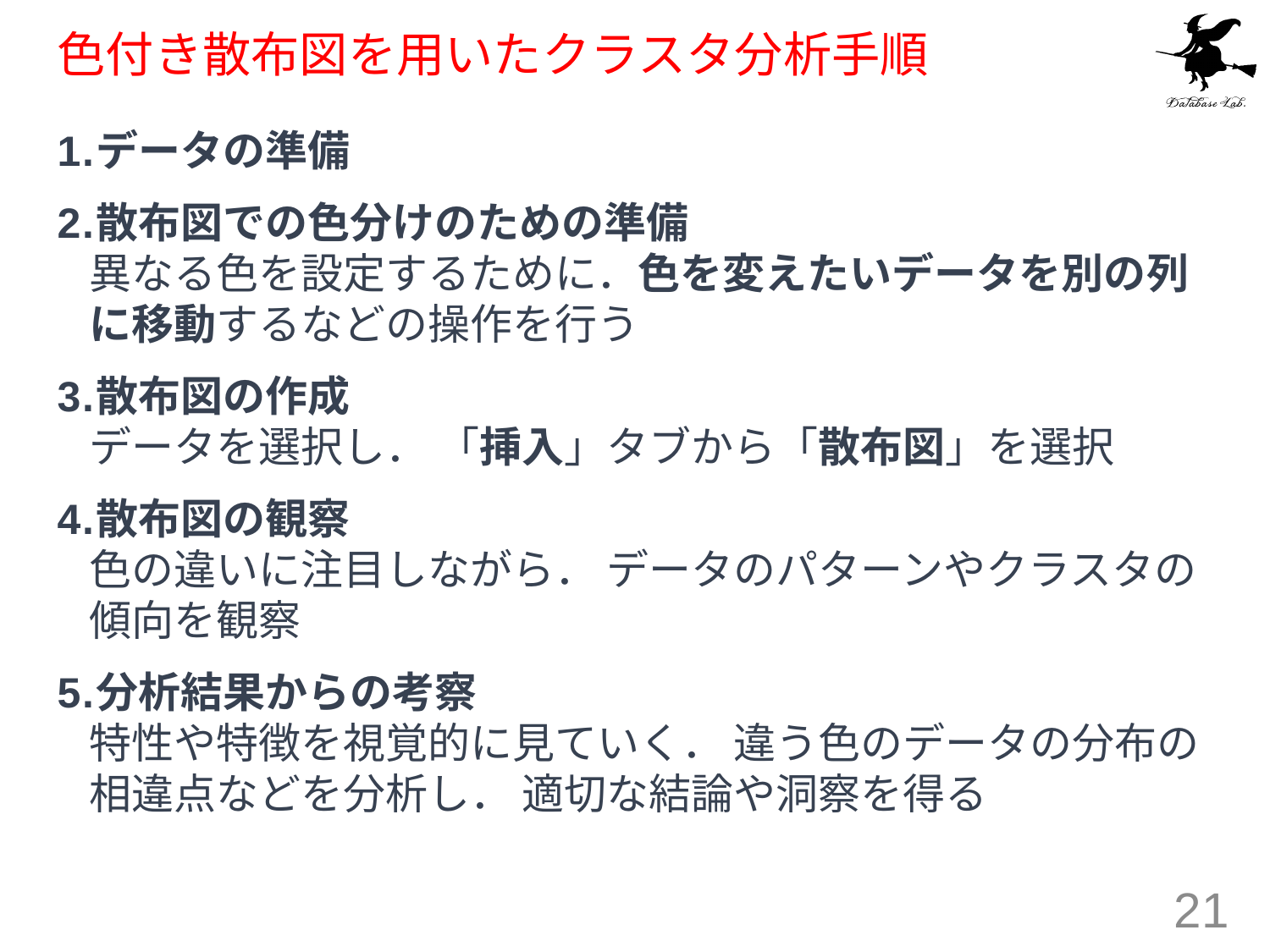

# 色付き散布図を用いたクラスタ分析手順
データの準備
散布図での色分けのための準備
異なる色を設定するために．色を変えたいデータを別の列に移動するなどの操作を行う
散布図の作成
データを選択し． 「挿入」タブから「散布図」を選択
散布図の観察
色の違いに注目しながら． データのパターンやクラスタの傾向を観察
分析結果からの考察
特性や特徴を視覚的に見ていく． 違う色のデータの分布の相違点などを分析し． 適切な結論や洞察を得る

21